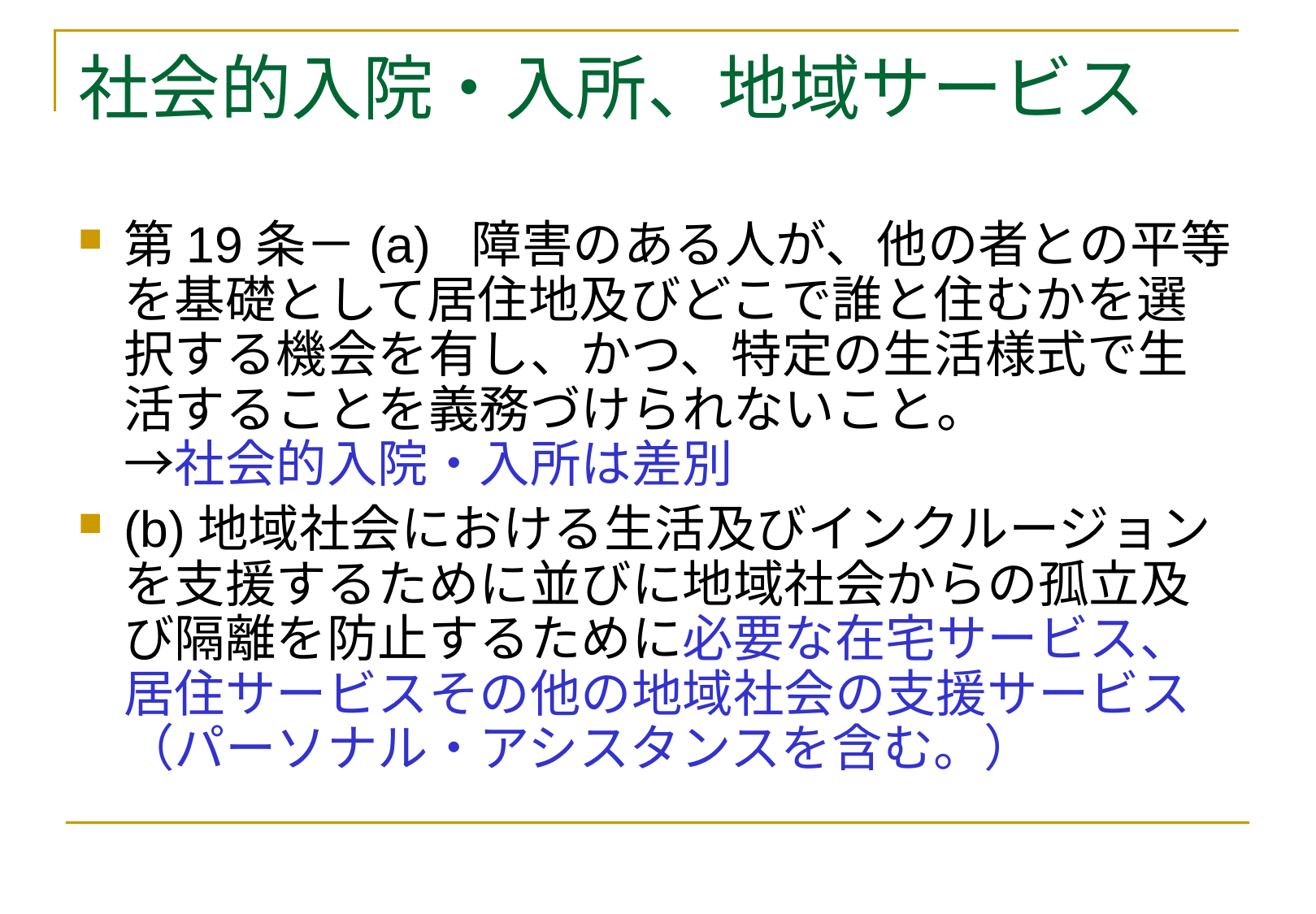

# 社会的入院・入所、地域サービス
第19条－(a)  障害のある人が、他の者との平等を基礎として居住地及びどこで誰と住むかを選択する機会を有し、かつ、特定の生活様式で生活することを義務づけられないこと。
→社会的入院・入所は差別
(b)地域社会における生活及びインクルージョンを支援するために並びに地域社会からの孤立及び隔離を防止するために必要な在宅サービス、居住サービスその他の地域社会の支援サービス（パーソナル・アシスタンスを含む。）